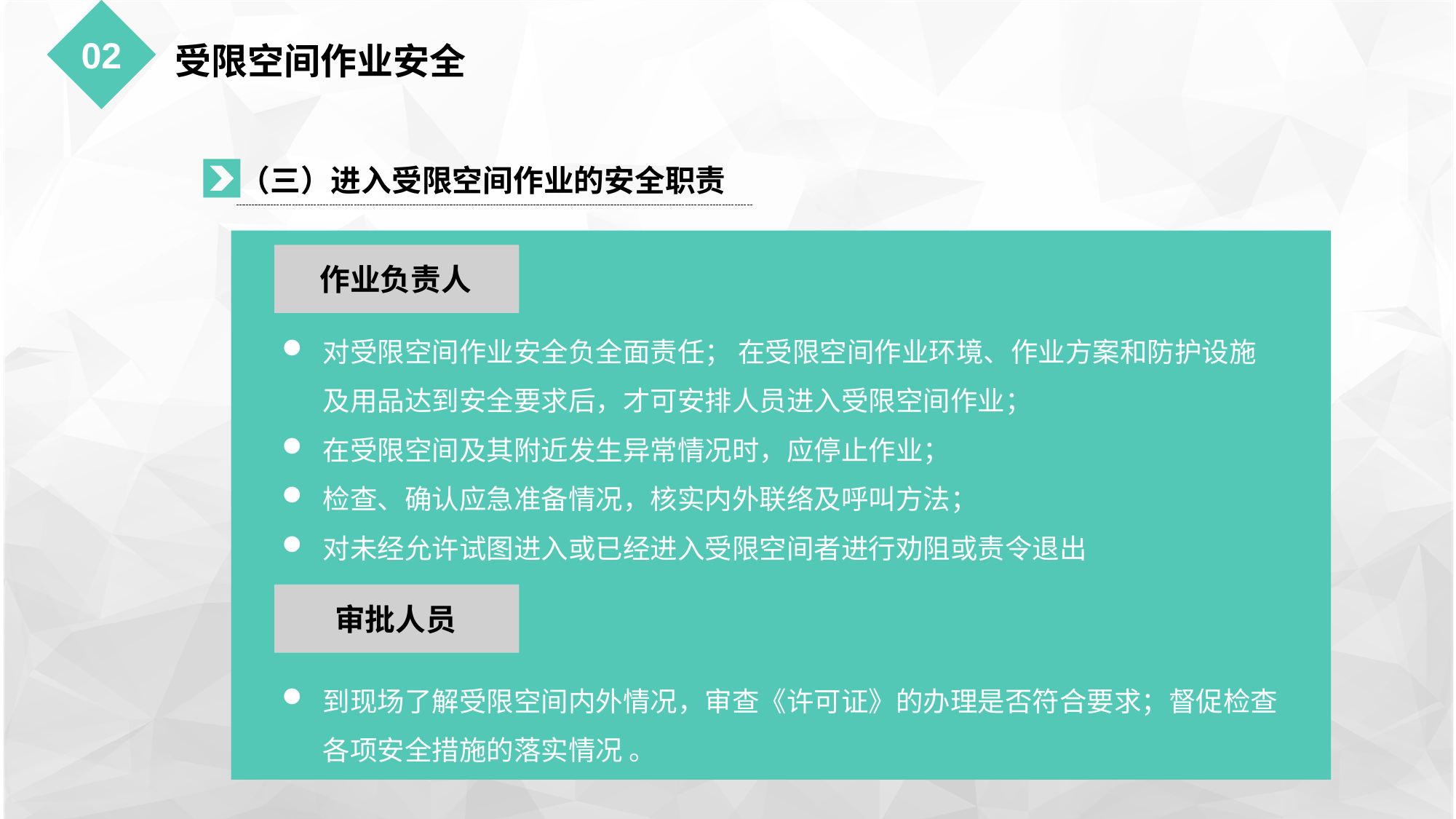

02
受限空间作业安全
（三）进入受限空间作业的安全职责

作业负责人
对受限空间作业安全负全面责任； 在受限空间作业环境、作业方案和防护设施及用品达到安全要求后，才可安排人员进入受限空间作业；
在受限空间及其附近发生异常情况时，应停止作业；
检查、确认应急准备情况，核实内外联络及呼叫方法；
对未经允许试图进入或已经进入受限空间者进行劝阻或责令退出

审批人员
到现场了解受限空间内外情况，审查《许可证》的办理是否符合要求；督促检查各项安全措施的落实情况 。